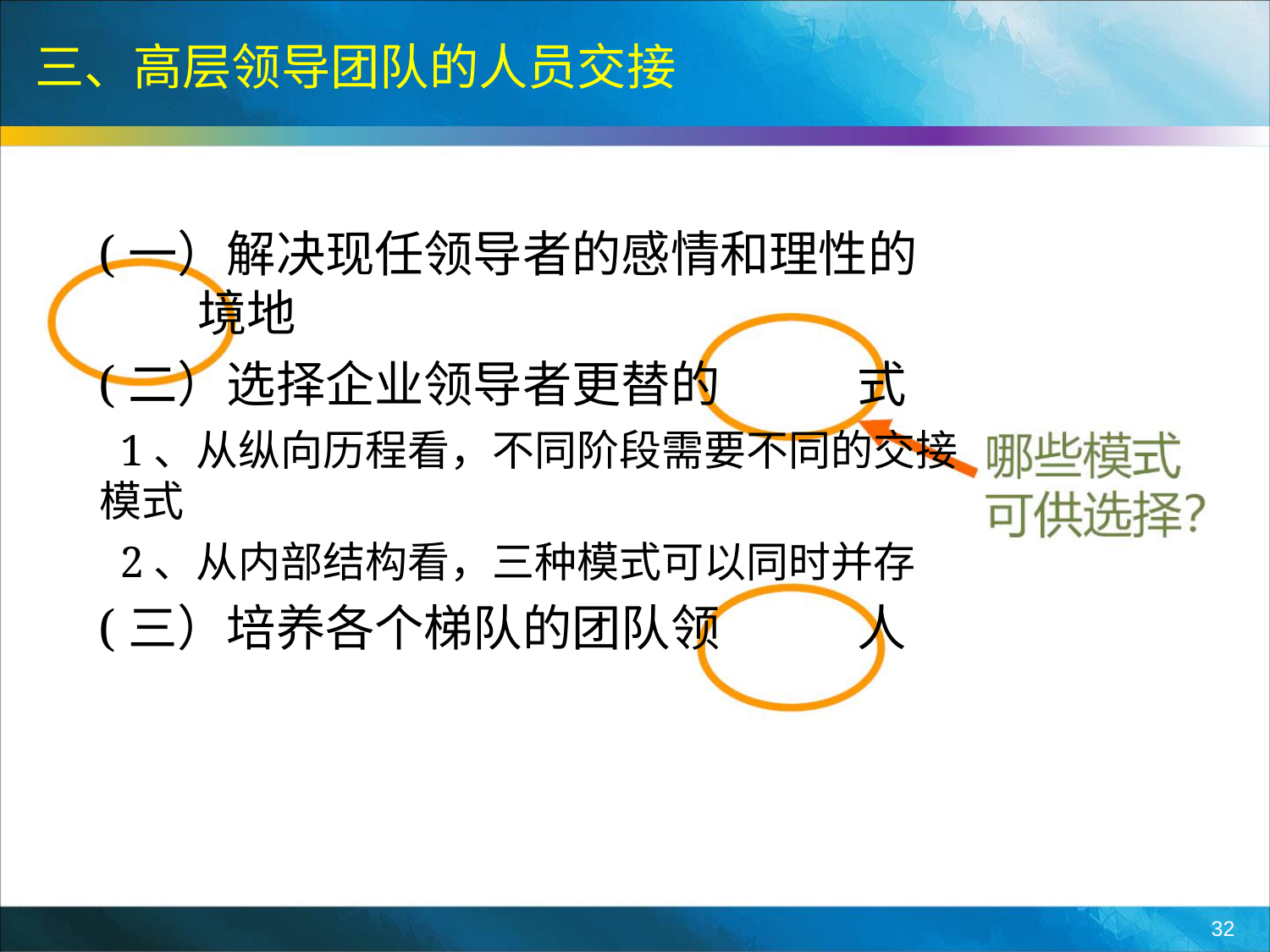

三、高层领导团队的人员交接
(一）解决现任领导者的感情和理性的
境地
(二）选择企业领导者更替的 式
1、从纵向历程看，不同阶段需要不同的交接
模式
2、从内部结构看，三种模式可以同时并存
(三）培养各个梯队的团队领 人
32